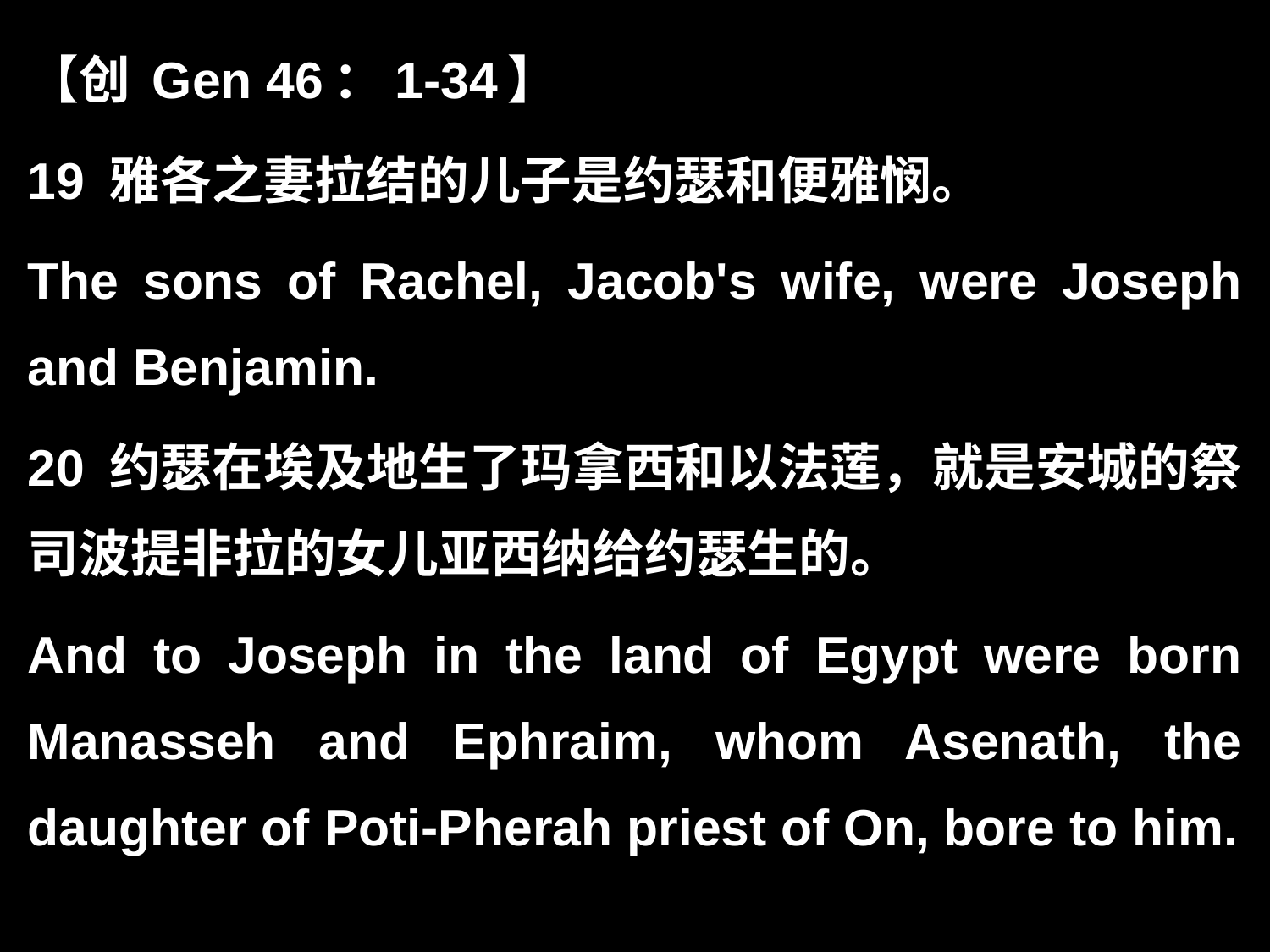

【创 Gen 46：1-34】
19 雅各之妻拉结的儿子是约瑟和便雅悯。
The sons of Rachel, Jacob's wife, were Joseph and Benjamin.
20 约瑟在埃及地生了玛拿西和以法莲，就是安城的祭司波提非拉的女儿亚西纳给约瑟生的。
And to Joseph in the land of Egypt were born Manasseh and Ephraim, whom Asenath, the daughter of Poti-Pherah priest of On, bore to him.